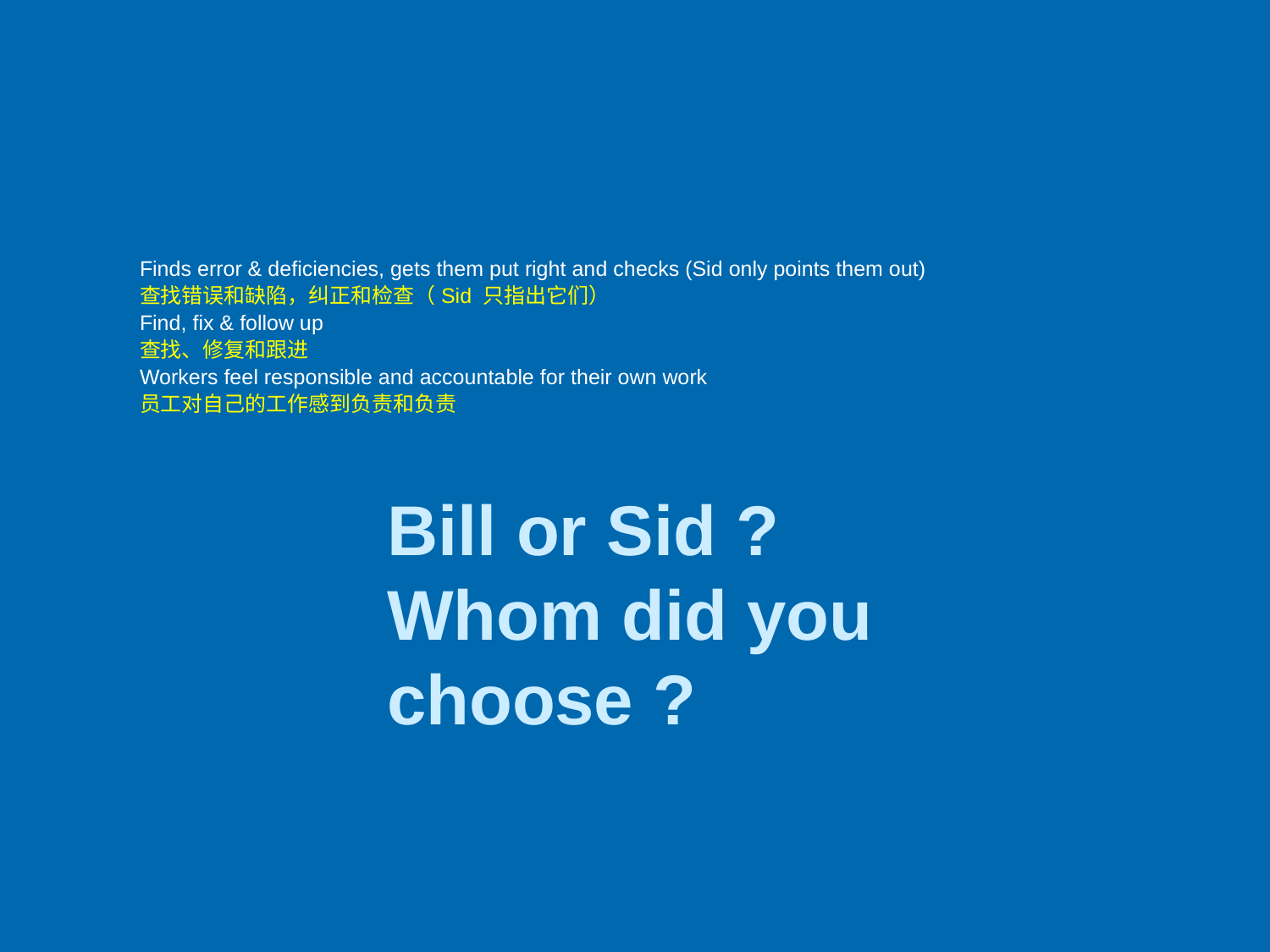

Bill or Sid ?
Whom did you choose ?

Finds error & deficiencies, gets them put right and checks (Sid only points them out)
查找错误和缺陷，纠正和检查（Sid 只指出它们）
Find, fix & follow up
查找、修复和跟进
Workers feel responsible and accountable for their own work
员工对自己的工作感到负责和负责